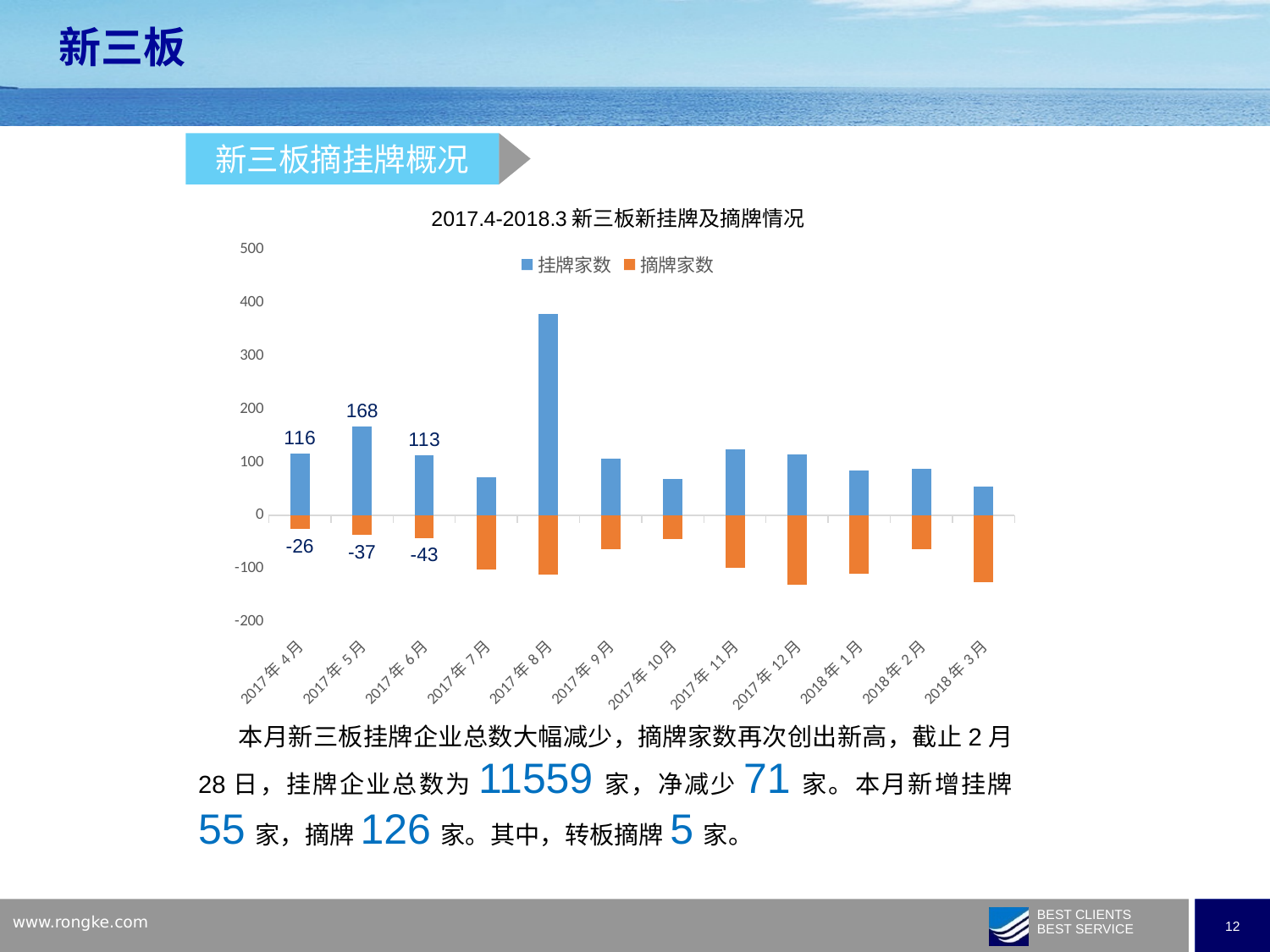

新三板
新三板摘挂牌概况

### Chart: 2017.4-2018.3新三板新挂牌及摘牌情况

| Category | 挂牌家数 | 摘牌家数 |
|---|---|---|
| 43190 | 55.0 | -126.0 |
| 43159 | 88.0 | -64.0 |
| 43131 | 85.0 | -109.0 |
| 43070 | 115.0 | -130.0 |
| 43040 | 124.0 | -98.0 |
| 43009 | 69.0 | -44.0 |
| 42979 | 107.0 | -64.0 |
| 42948 | 379.0 | -112.0 |
| 42917 | 72.0 | -102.0 |
| 42887 | 113.0 | -43.0 |
| 42856 | 168.0 | -37.0 |
| 42826 | 116.0 | -26.0 |
      本月新三板挂牌企业总数大幅减少，摘牌家数再次创出新高，截止2月28日，挂牌企业总数为11559家，净减少71家。本月新增挂牌55家，摘牌126家。其中，转板摘牌5家。